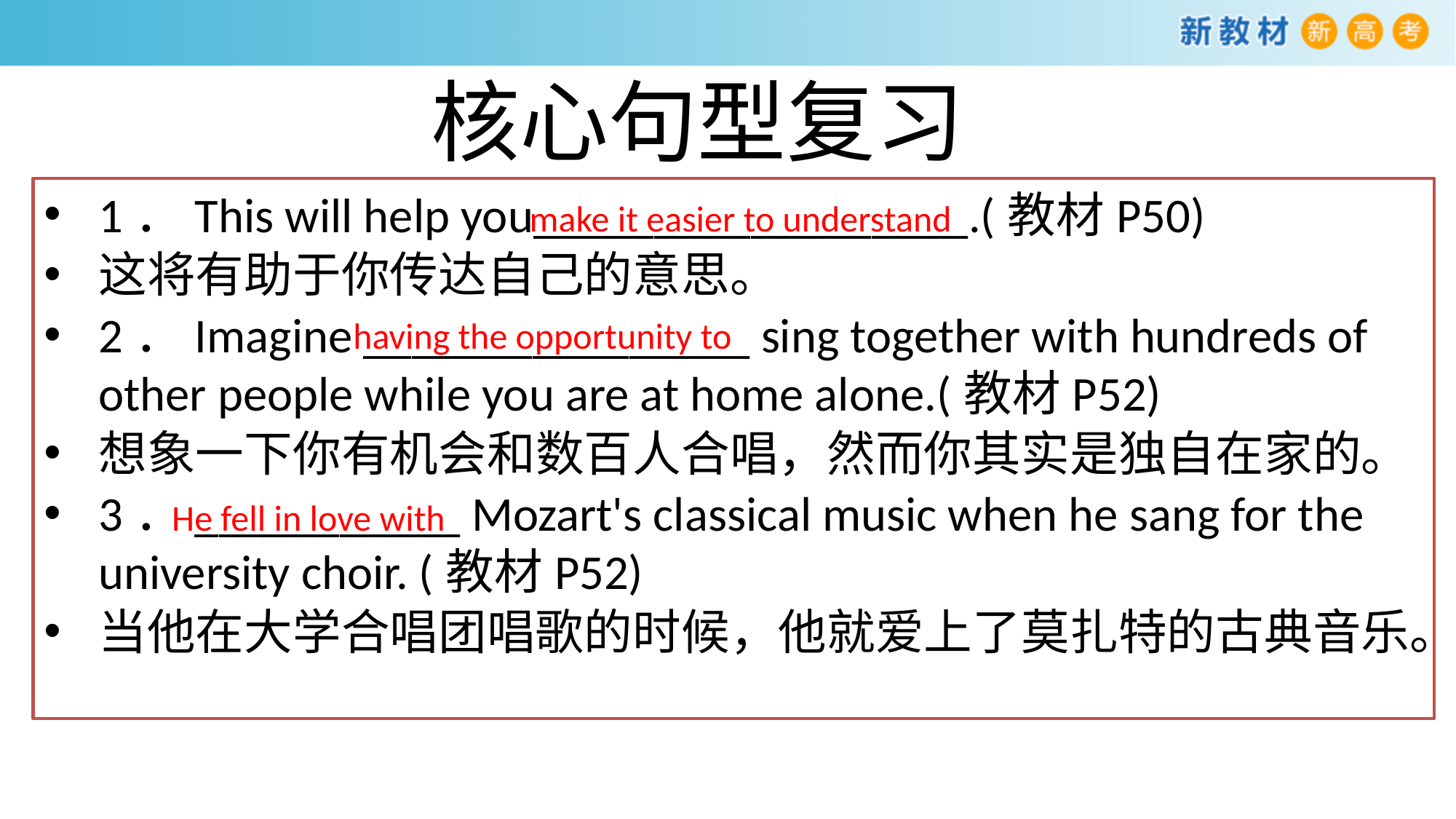

# 核心句型复习
1．This will help you__________________.(教材P50)
这将有助于你传达自己的意思。
2．Imagine ________________ sing together with hundreds of other people while you are at home alone.(教材P52)
想象一下你有机会和数百人合唱，然而你其实是独自在家的。
3．___________ Mozart's classical music when he sang for the university choir. (教材P52)
当他在大学合唱团唱歌的时候，他就爱上了莫扎特的古典音乐。

make it easier to understand
having the opportunity to
He fell in love with